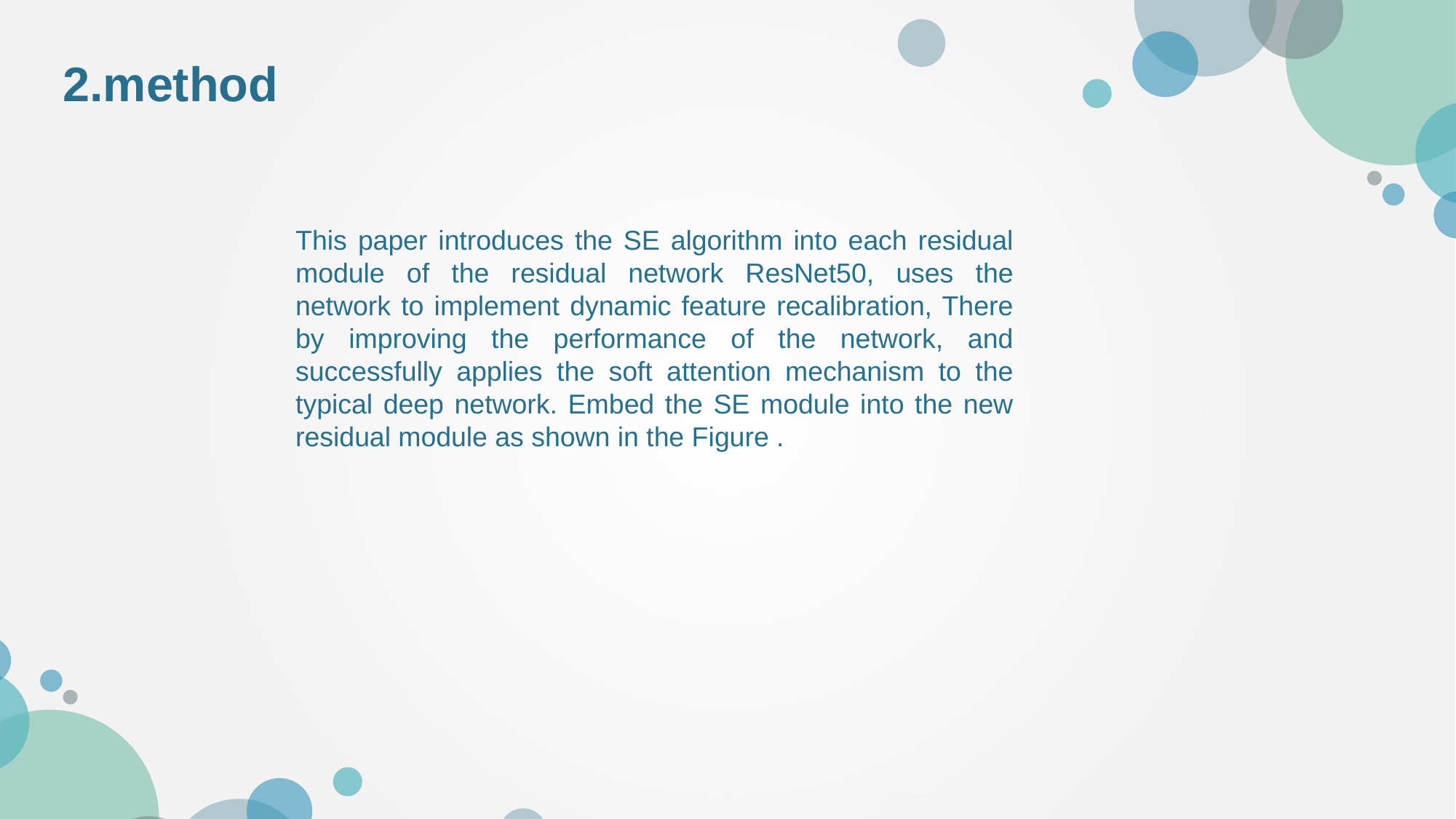

2.method
This paper introduces the SE algorithm into each residual module of the residual network ResNet50, uses the network to implement dynamic feature recalibration, There by improving the performance of the network, and successfully applies the soft attention mechanism to the typical deep network. Embed the SE module into the new residual module as shown in the Figure .
PPT模板下载：www.1ppt.com/moban/     行业PPT模板：www.1ppt.com/hangye/
节日PPT模板：www.1ppt.com/jieri/           PPT素材下载：www.1ppt.com/sucai/
PPT背景图片：www.1ppt.com/beijing/      PPT图表下载：www.1ppt.com/tubiao/
优秀PPT下载：www.1ppt.com/xiazai/        PPT教程： www.1ppt.com/powerpoint/
Word教程： www.1ppt.com/word/              Excel教程：www.1ppt.com/excel/
资料下载：www.1ppt.com/ziliao/                PPT课件下载：www.1ppt.com/kejian/
范文下载：www.1ppt.com/fanwen/             试卷下载：www.1ppt.com/shiti/
教案下载：www.1ppt.com/jiaoan/
字体下载：www.1ppt.com/ziti/